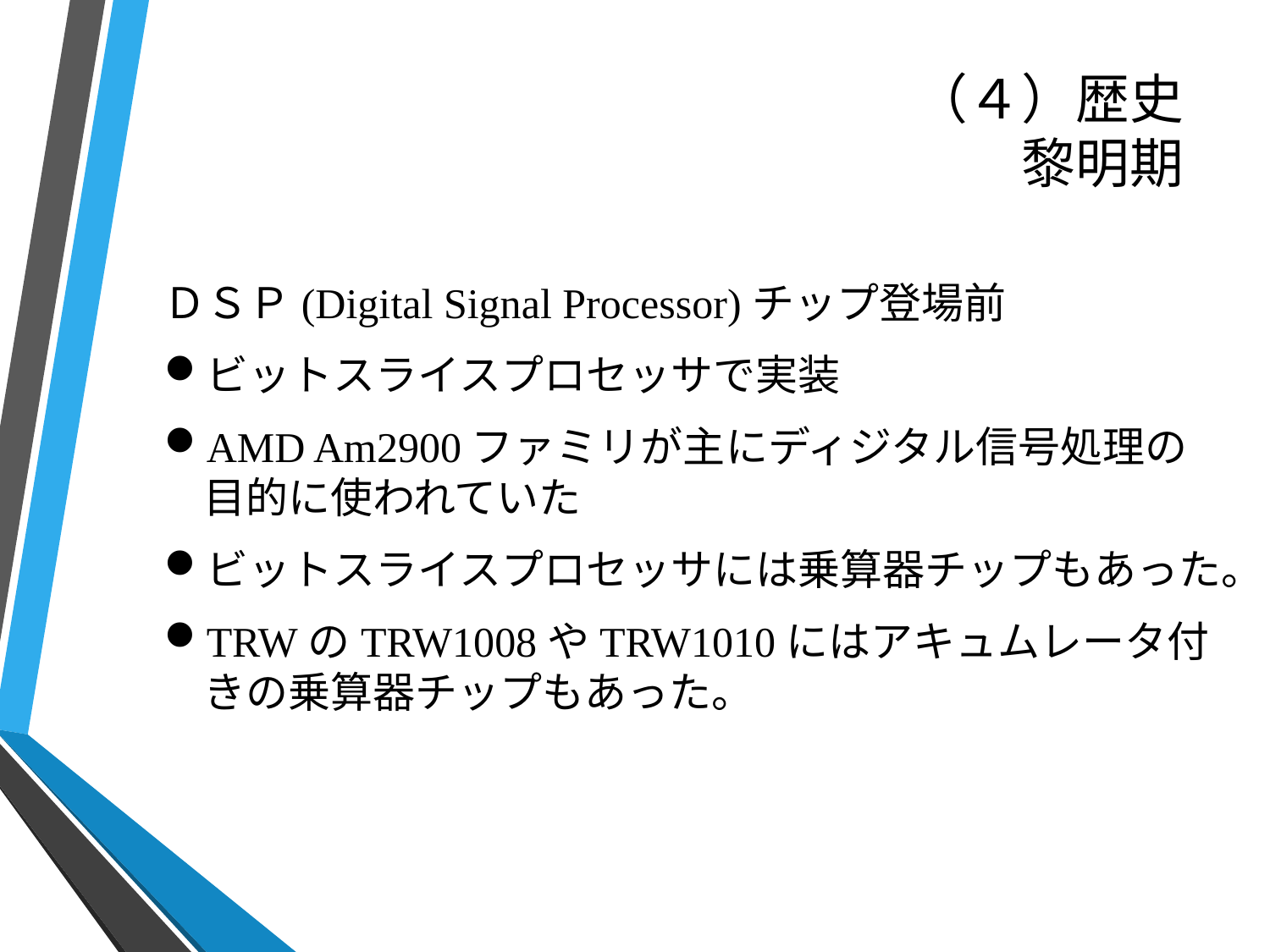

# （４）歴史 黎明期
ＤＳＰ(Digital Signal Processor)チップ登場前
ビットスライスプロセッサで実装
AMD Am2900ファミリが主にディジタル信号処理の目的に使われていた
ビットスライスプロセッサには乗算器チップもあった。
TRWのTRW1008やTRW1010にはアキュムレータ付きの乗算器チップもあった。